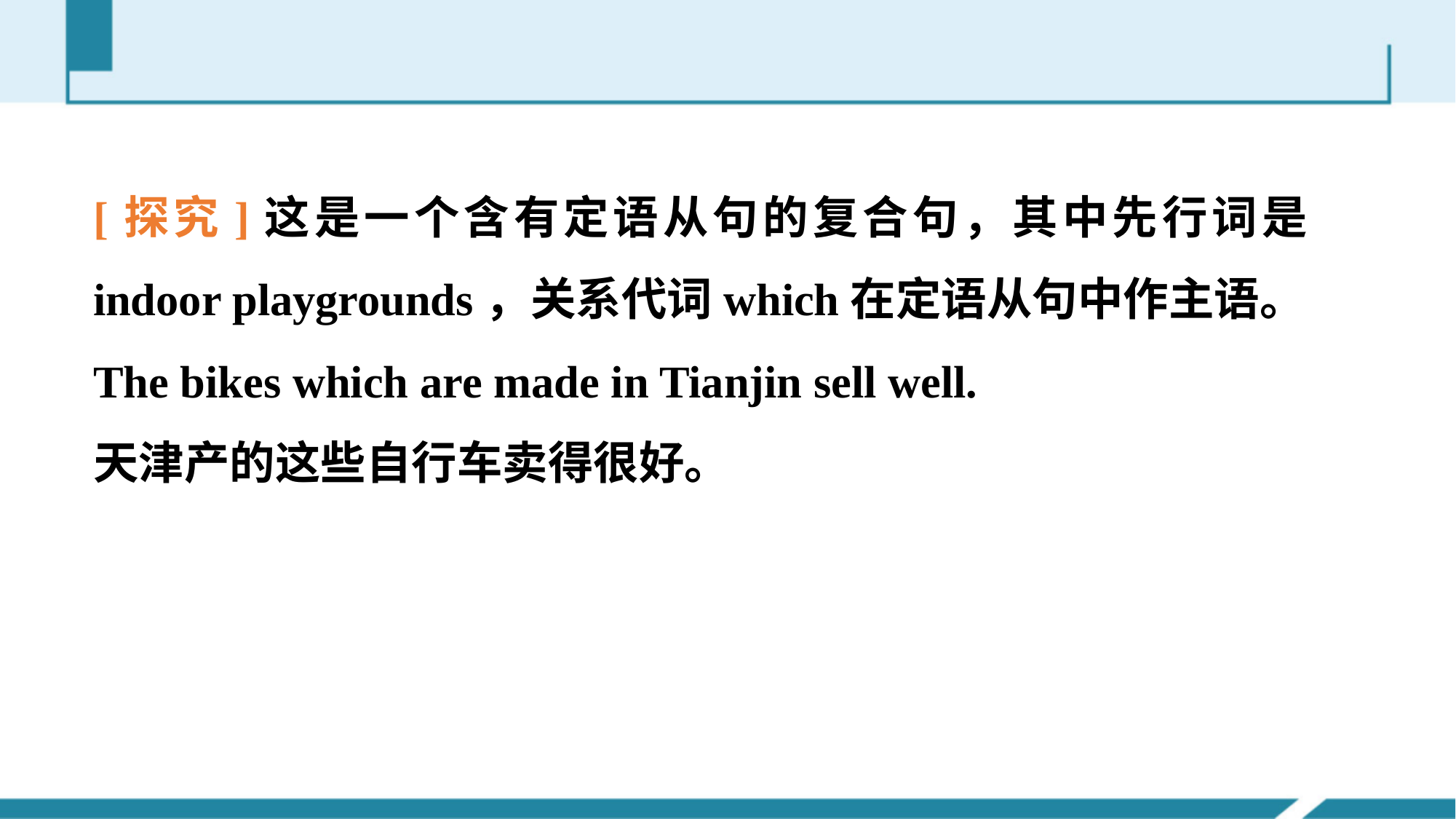

[探究]这是一个含有定语从句的复合句，其中先行词是indoor playgrounds，关系代词which在定语从句中作主语。
The bikes which are made in Tianjin sell well.
天津产的这些自行车卖得很好。